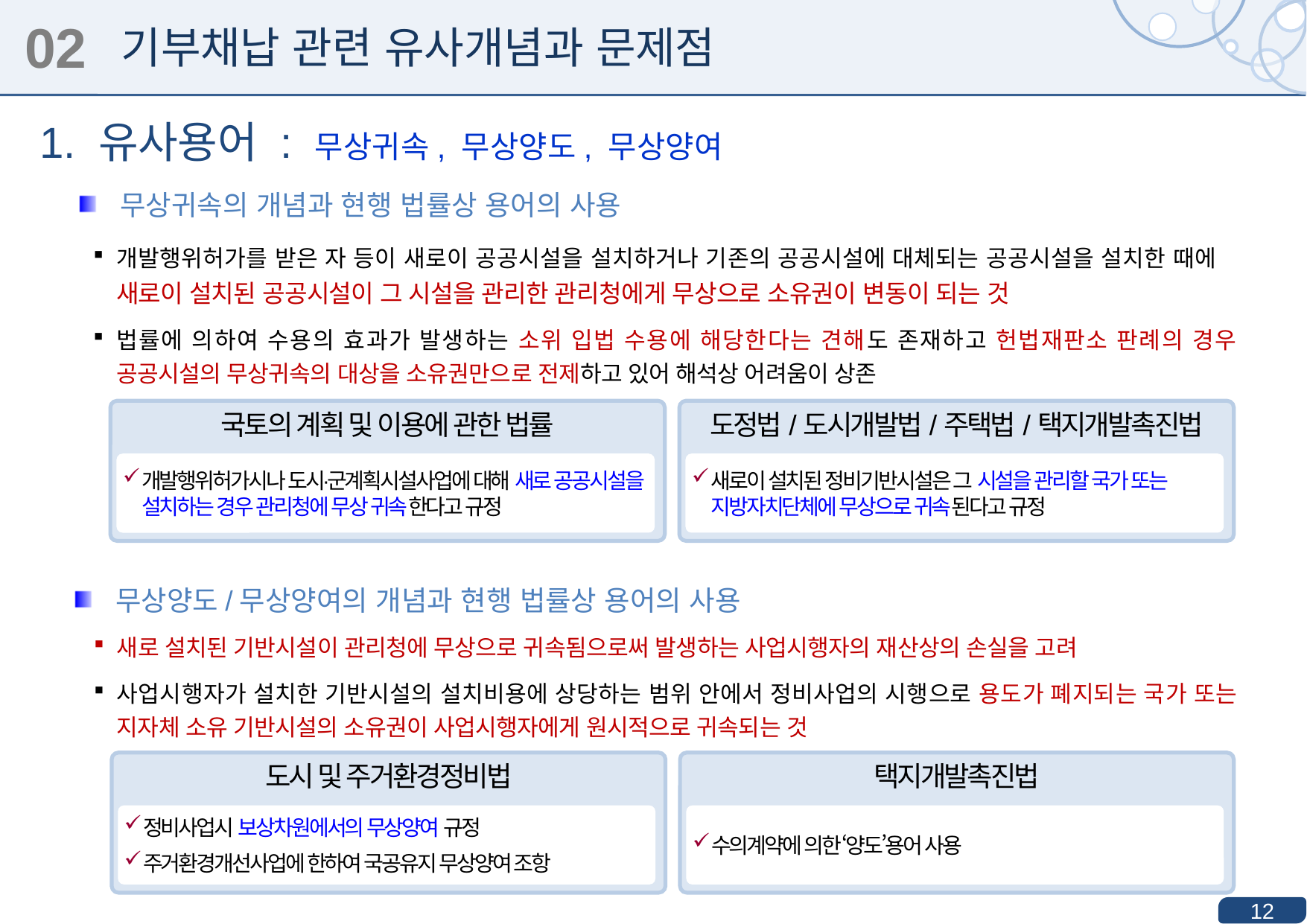

02
기부채납 관련 유사개념과 문제점
1. 유사용어 : 무상귀속, 무상양도, 무상양여
  무상귀속의 개념과 현행 법률상 용어의 사용
개발행위허가를 받은 자 등이 새로이 공공시설을 설치하거나 기존의 공공시설에 대체되는 공공시설을 설치한 때에    새로이 설치된 공공시설이 그 시설을 관리한 관리청에게 무상으로 소유권이 변동이 되는 것
법률에 의하여 수용의 효과가 발생하는 소위 입법 수용에 해당한다는 견해도 존재하고 헌법재판소 판례의 경우 공공시설의 무상귀속의 대상을 소유권만으로 전제하고 있어 해석상 어려움이 상존
도정법/도시개발법/주택법/택지개발촉진법
국토의 계획 및 이용에 관한 법률
새로이 설치된 정비기반시설은 그 시설을 관리할 국가 또는 지방자치단체에 무상으로 귀속된다고 규정
개발행위허가시나 도시∙군계획시설사업에 대해 새로 공공시설을 설치하는 경우 관리청에 무상 귀속한다고 규정
  무상양도/무상양여의 개념과 현행 법률상 용어의 사용
새로 설치된 기반시설이 관리청에 무상으로 귀속됨으로써 발생하는 사업시행자의 재산상의 손실을 고려
사업시행자가 설치한 기반시설의 설치비용에 상당하는 범위 안에서 정비사업의 시행으로 용도가 폐지되는 국가 또는 지자체 소유 기반시설의 소유권이 사업시행자에게 원시적으로 귀속되는 것
택지개발촉진법
도시 및 주거환경정비법
수의계약에 의한‘양도’용어 사용
정비사업시 보상차원에서의 무상양여 규정
주거환경개선사업에 한하여 국공유지 무상양여 조항
12